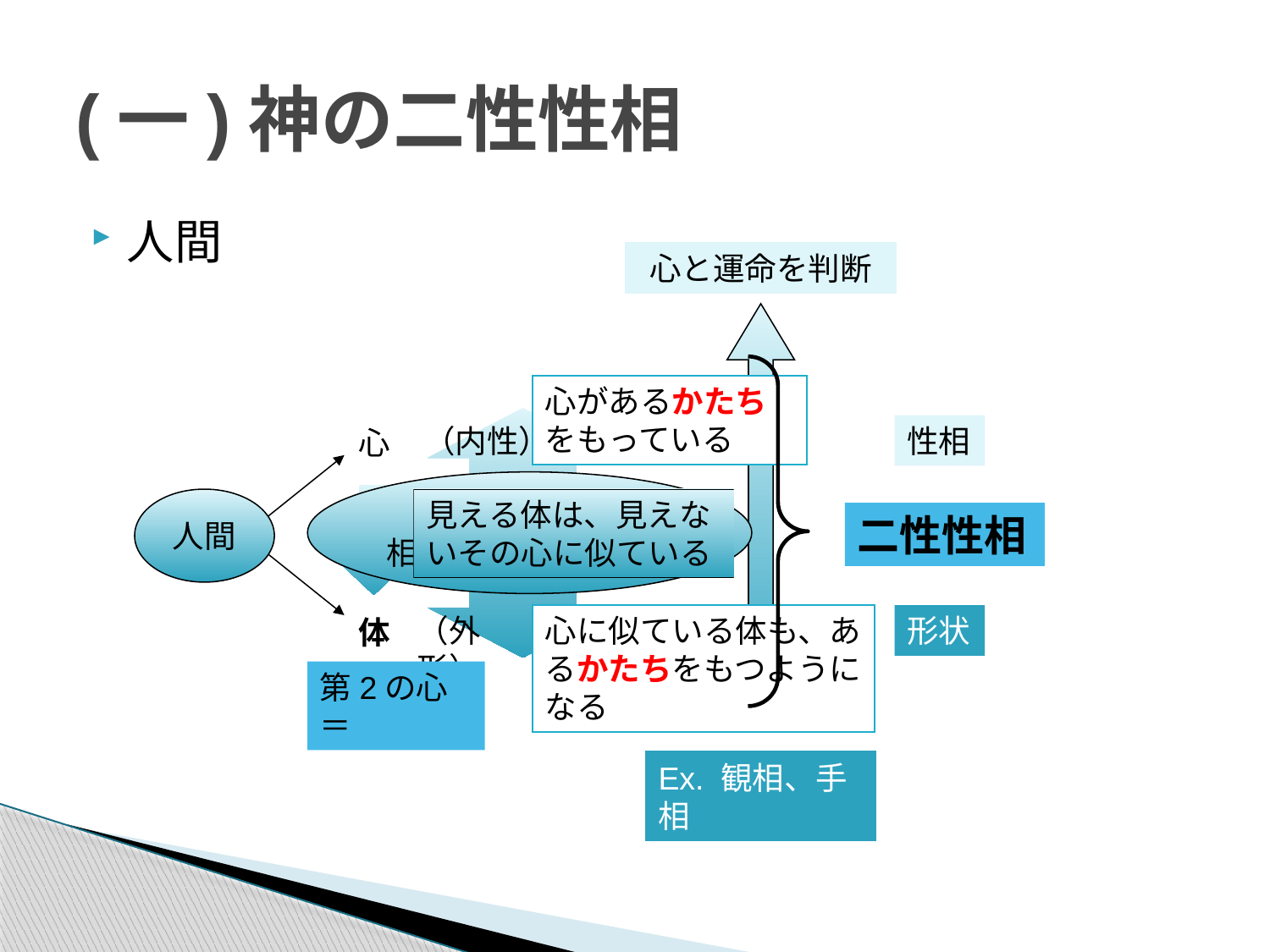

# (一)神の二性性相
人間
心と運命を判断

心があるかたちをもっている

（内性）
性相
心

同一なる人間の
相対的両面のかたち

見える体は、見えないその心に似ている
人間
二性性相

（外形）
心に似ている体も、あるかたちをもつようになる
形状
体
第2の心＝
Ex. 観相、手相